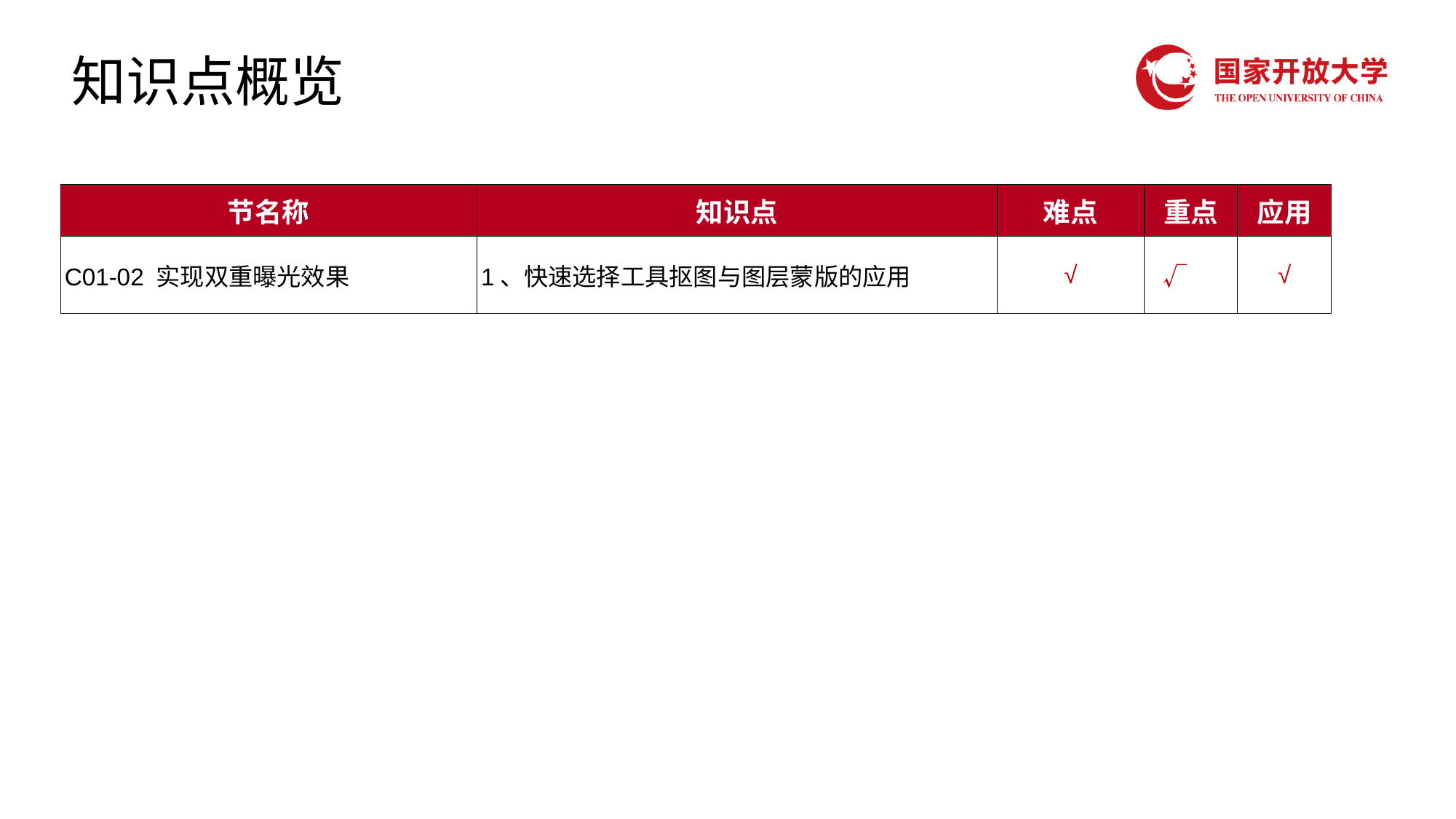

# 知识点概览
| 节名称 | 知识点 | 难点 | 重点 | 应用 |
| --- | --- | --- | --- | --- |
| C01-02 实现双重曝光效果 | 1、快速选择工具抠图与图层蒙版的应用 | √ | √ | √ |